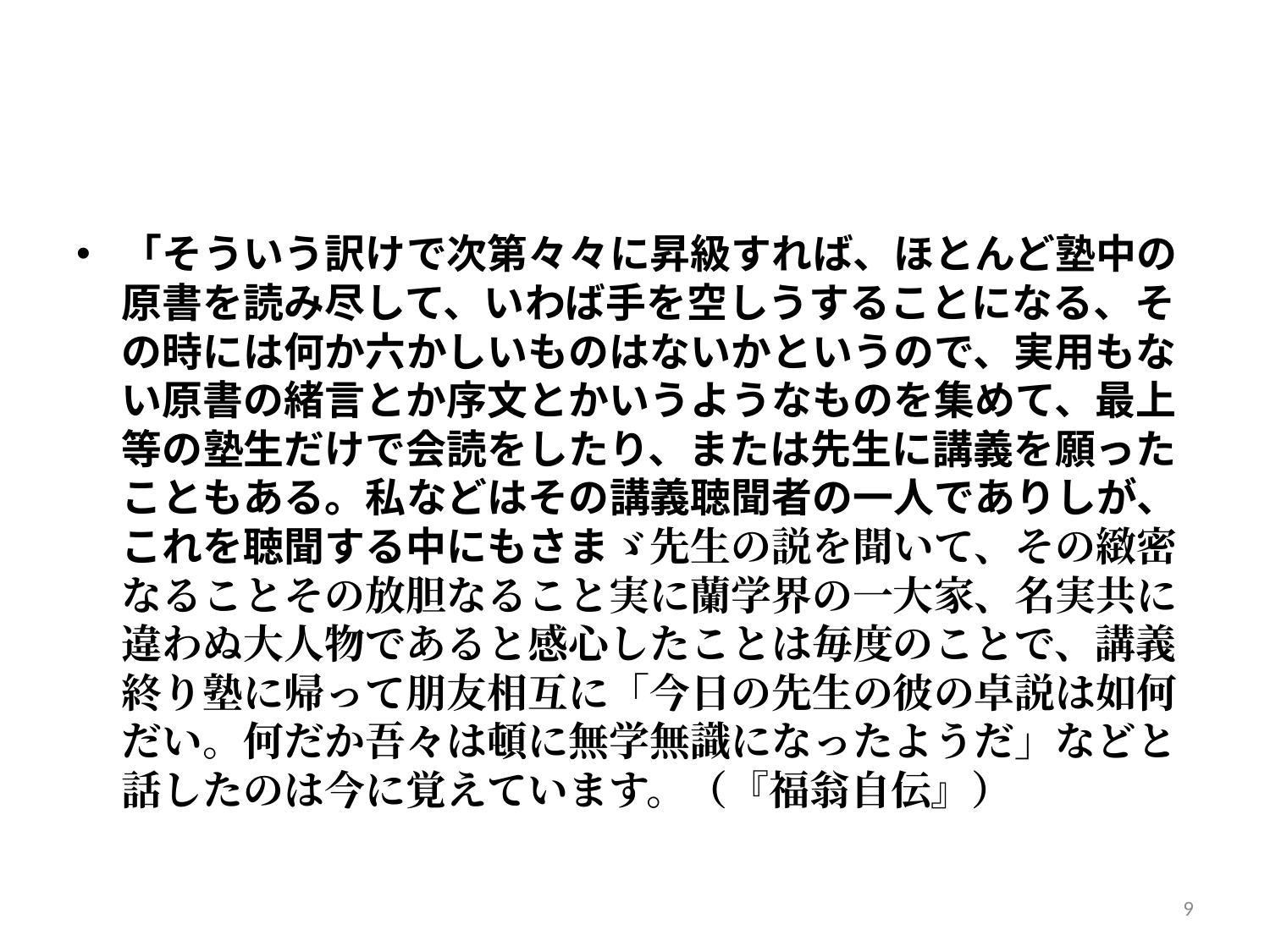

#
「そういう訳けで次第々々に昇級すれば、ほとんど塾中の原書を読み尽して、いわば手を空しうすることになる、その時には何か六かしいものはないかというので、実用もない原書の緒言とか序文とかいうようなものを集めて、最上等の塾生だけで会読をしたり、または先生に講義を願ったこともある。私などはその講義聴聞者の一人でありしが、これを聴聞する中にもさまゞ先生の説を聞いて、その緻密なることその放胆なること実に蘭学界の一大家、名実共に違わぬ大人物であると感心したことは毎度のことで、講義終り塾に帰って朋友相互に「今日の先生の彼の卓説は如何だい。何だか吾々は頓に無学無識になったようだ」などと話したのは今に覚えています。（『福翁自伝』）
9